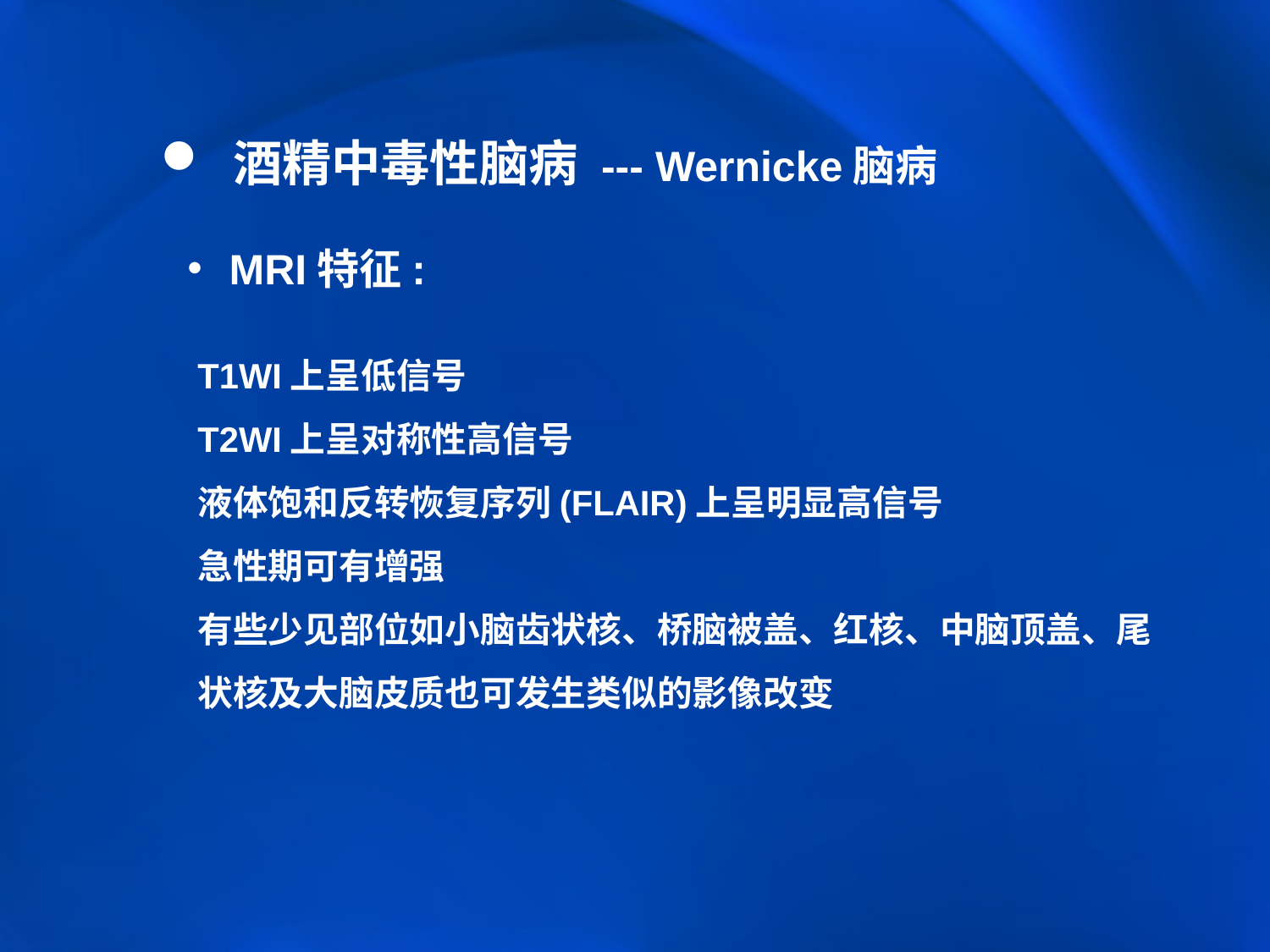

酒精中毒性脑病 --- Wernicke脑病

 MRI特征:
T1WI上呈低信号
T2WI上呈对称性高信号
液体饱和反转恢复序列(FLAIR)上呈明显高信号
急性期可有增强
有些少见部位如小脑齿状核、桥脑被盖、红核、中脑顶盖、尾状核及大脑皮质也可发生类似的影像改变